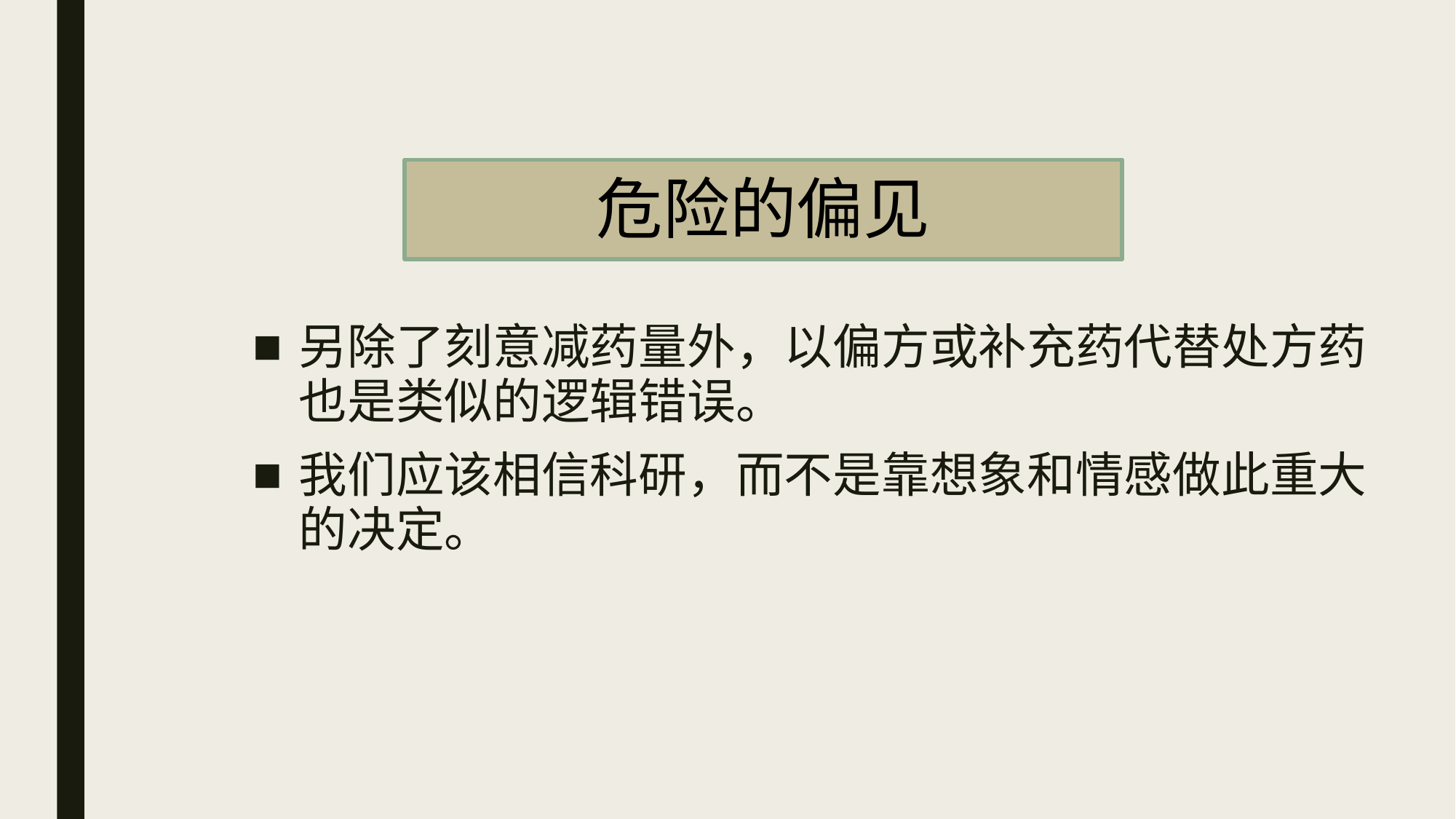

# 危险的偏见
另除了刻意减药量外，以偏方或补充药代替处方药也是类似的逻辑错误。
我们应该相信科研，而不是靠想象和情感做此重大的决定。